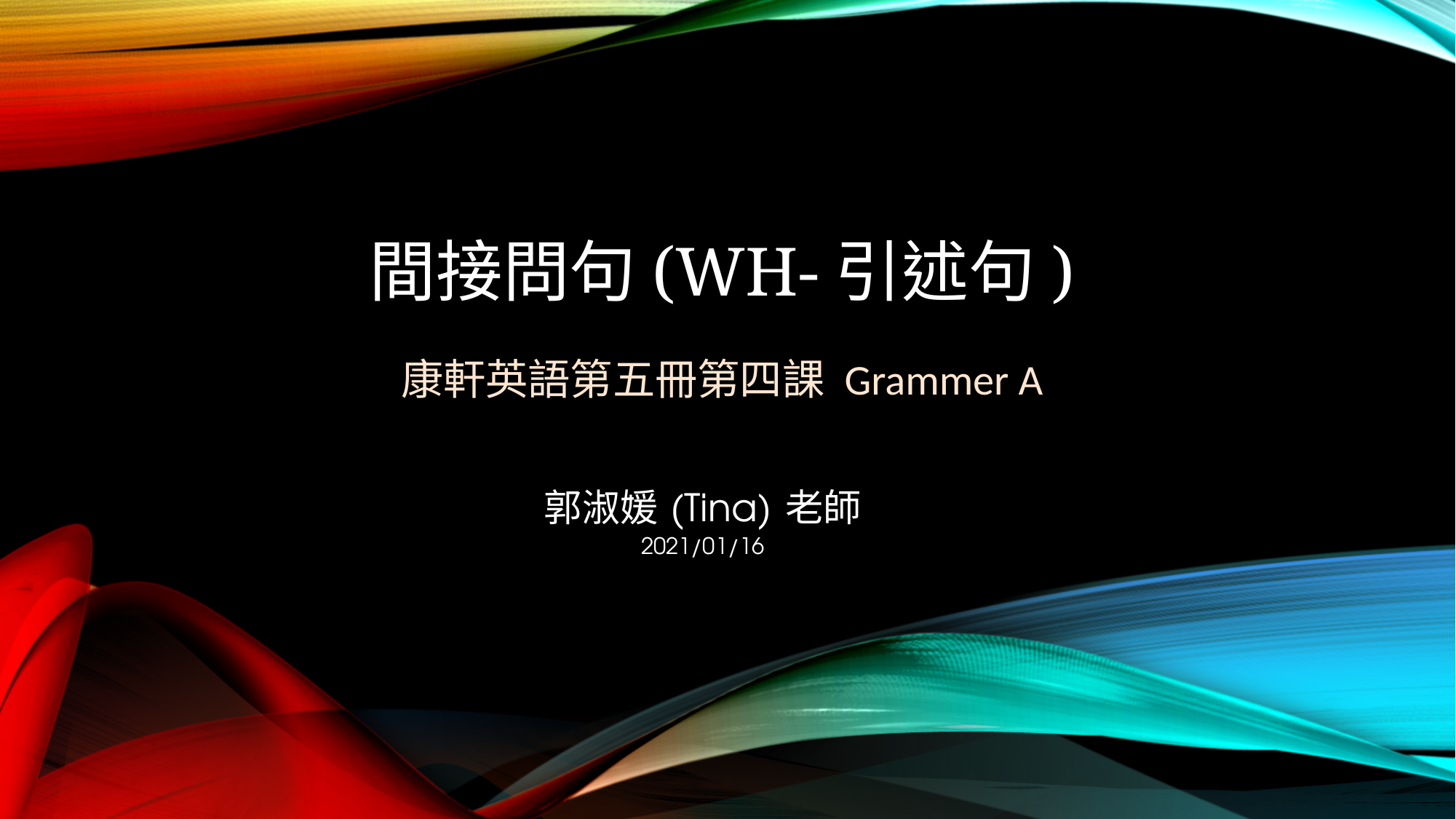

# 間接問句(WH-引述句) 康軒英語第五冊第四課 Grammer A
郭淑媛 (Tina) 老師
2021/01/16